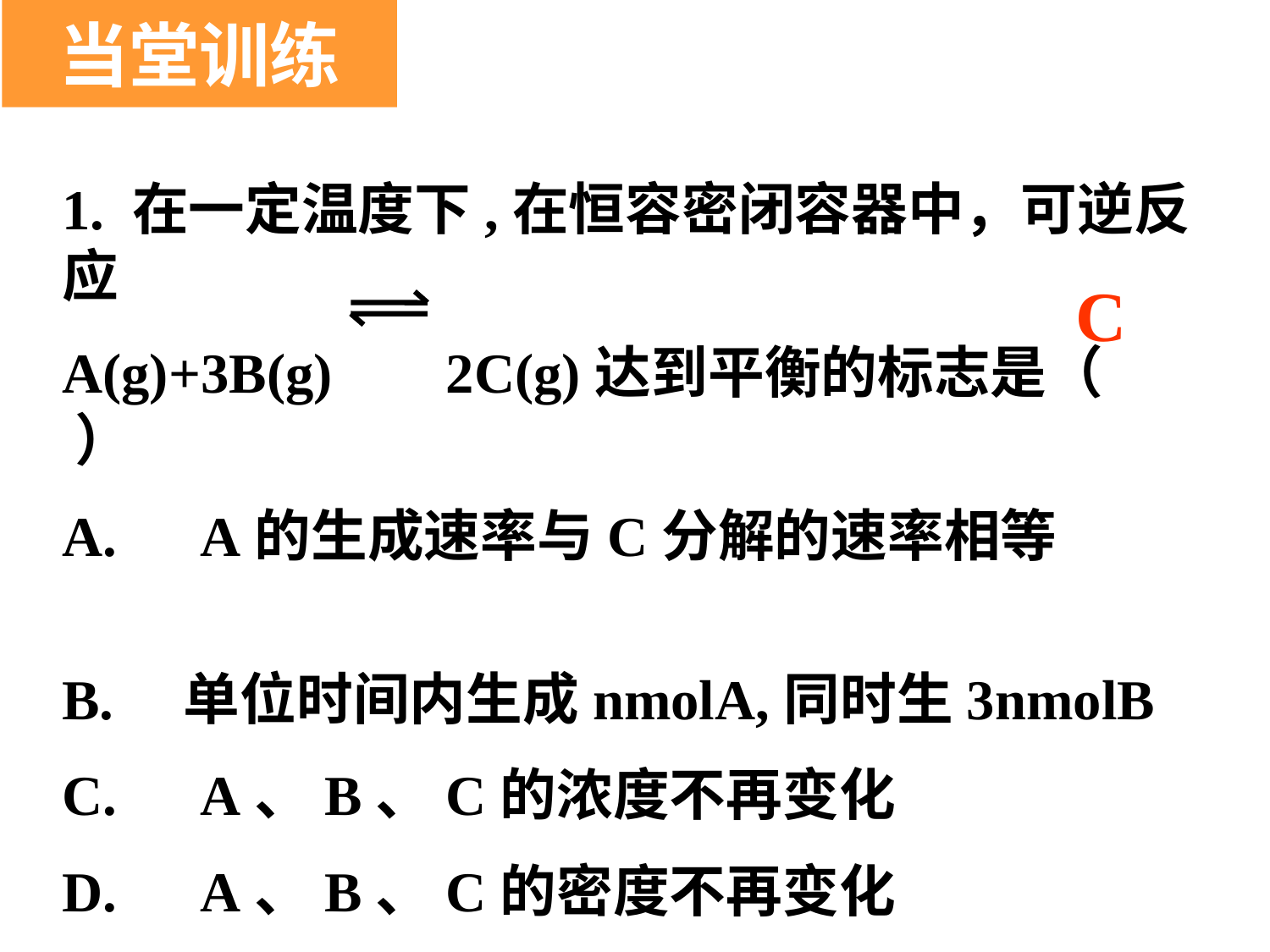

当堂训练
1. 在一定温度下,在恒容密闭容器中，可逆反应
A(g)+3B(g)        2C(g)达到平衡的标志是（        ）
A.　A的生成速率与C分解的速率相等
B.　单位时间内生成nmolA,同时生3nmolB
C.　A、B、C的浓度不再变化
D.　A、B、C的密度不再变化
C